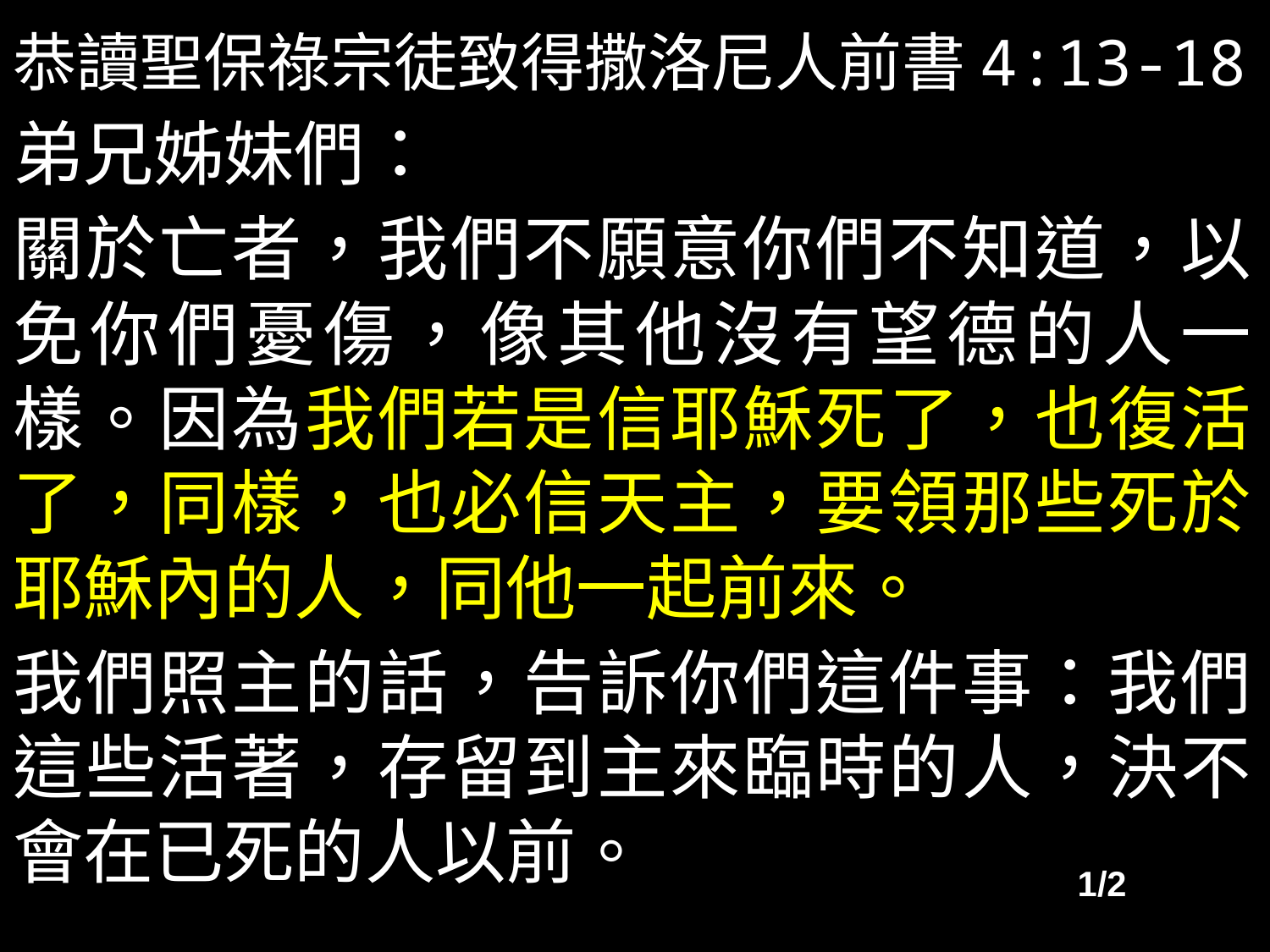

恭讀聖保祿宗徒致得撒洛尼人前書4:13-18
弟兄姊妹們：
關於亡者，我們不願意你們不知道，以免你們憂傷，像其他沒有望德的人一樣。因為我們若是信耶穌死了，也復活了，同樣，也必信天主，要領那些死於耶穌內的人，同他一起前來。
我們照主的話，告訴你們這件事：我們這些活著，存留到主來臨時的人，決不會在已死的人以前。
1/2